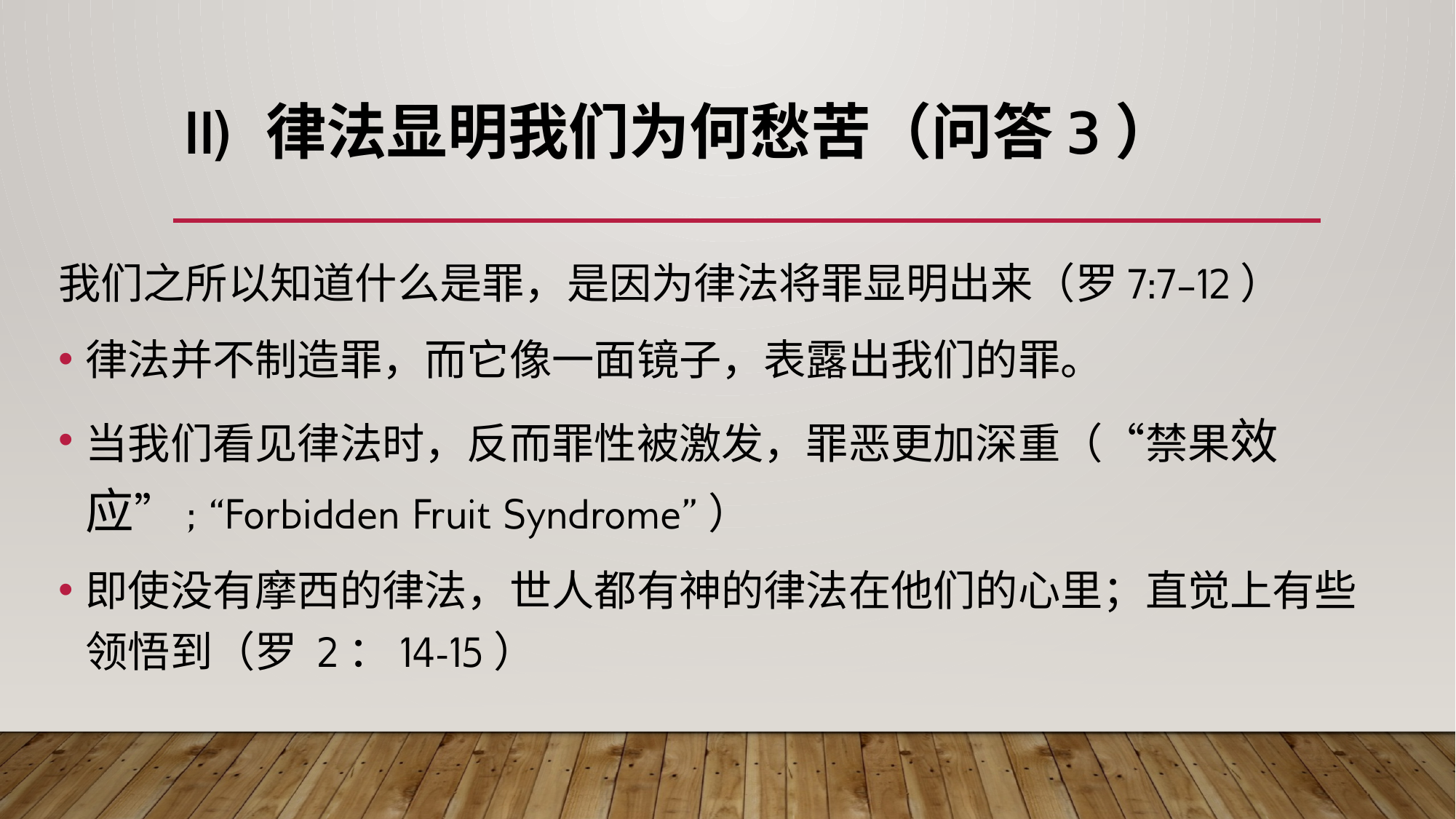

# II) 律法显明我们为何愁苦（问答3）
我们之所以知道什么是罪，是因为律法将罪显明出来（罗7:7–12）
律法并不制造罪，而它像一面镜子，表露出我们的罪。
当我们看见律法时，反而罪性被激发，罪恶更加深重（“禁果效应”; “Forbidden Fruit Syndrome”）
即使没有摩西的律法，世人都有神的律法在他们的心里；直觉上有些领悟到（罗 2：14-15）